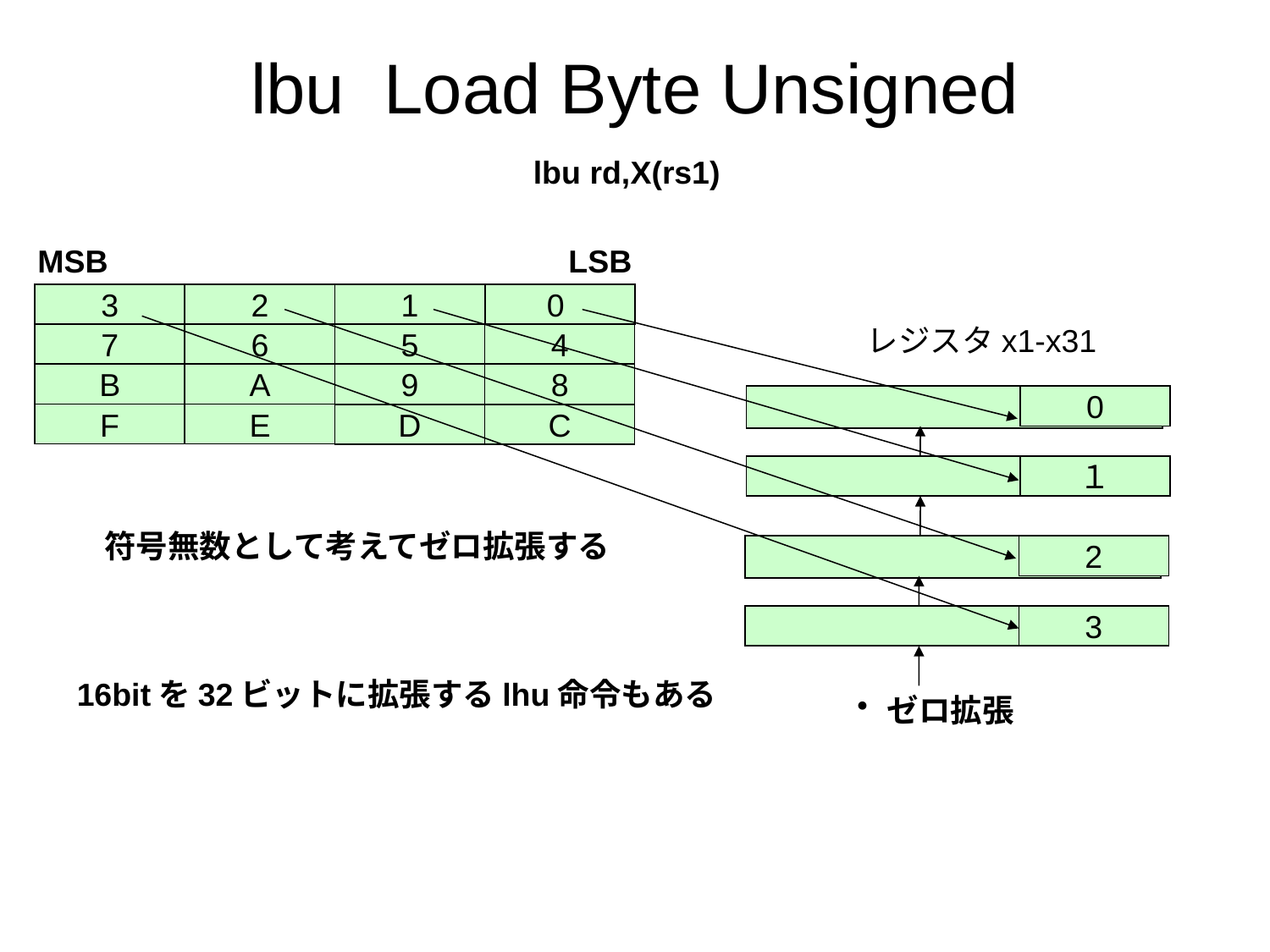

# lbu  Load Byte Unsigned
lbu rd,X(rs1)
MSB
LSB
3
2
1
0

レジスタx1-x31

7
6
5
4
B
A
9
8

0

F
E
D
C

１

符号無数として考えてゼロ拡張する

2

3

16bitを32ビットに拡張するlhu命令もある
ゼロ拡張